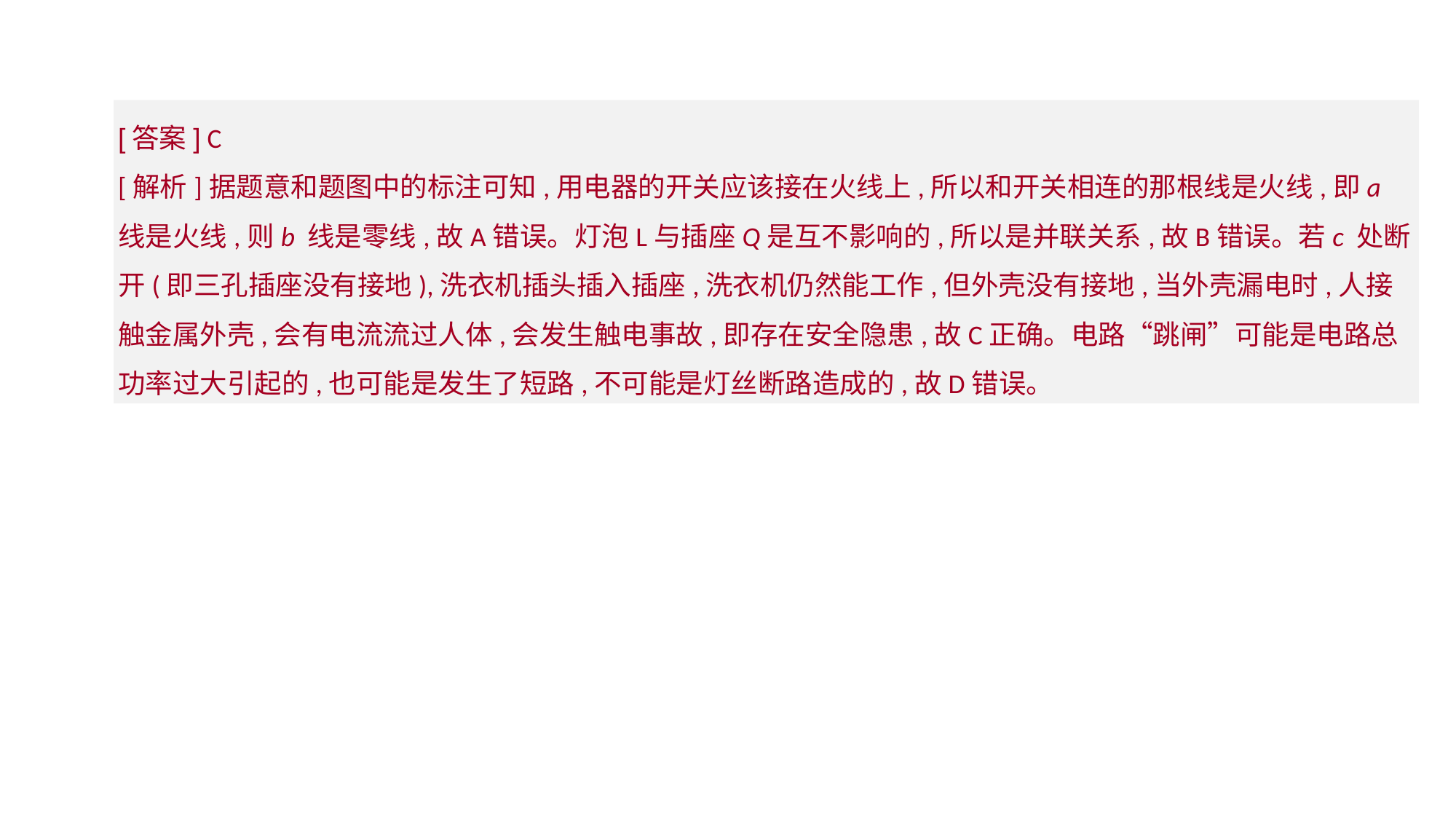

[答案] C
[解析]据题意和题图中的标注可知,用电器的开关应该接在火线上,所以和开关相连的那根线是火线,即a 线是火线,则b 线是零线,故A错误。灯泡L与插座Q是互不影响的,所以是并联关系,故B错误。若c 处断开(即三孔插座没有接地),洗衣机插头插入插座,洗衣机仍然能工作,但外壳没有接地,当外壳漏电时,人接触金属外壳,会有电流流过人体,会发生触电事故,即存在安全隐患,故C正确。电路“跳闸”可能是电路总功率过大引起的,也可能是发生了短路,不可能是灯丝断路造成的,故D错误。